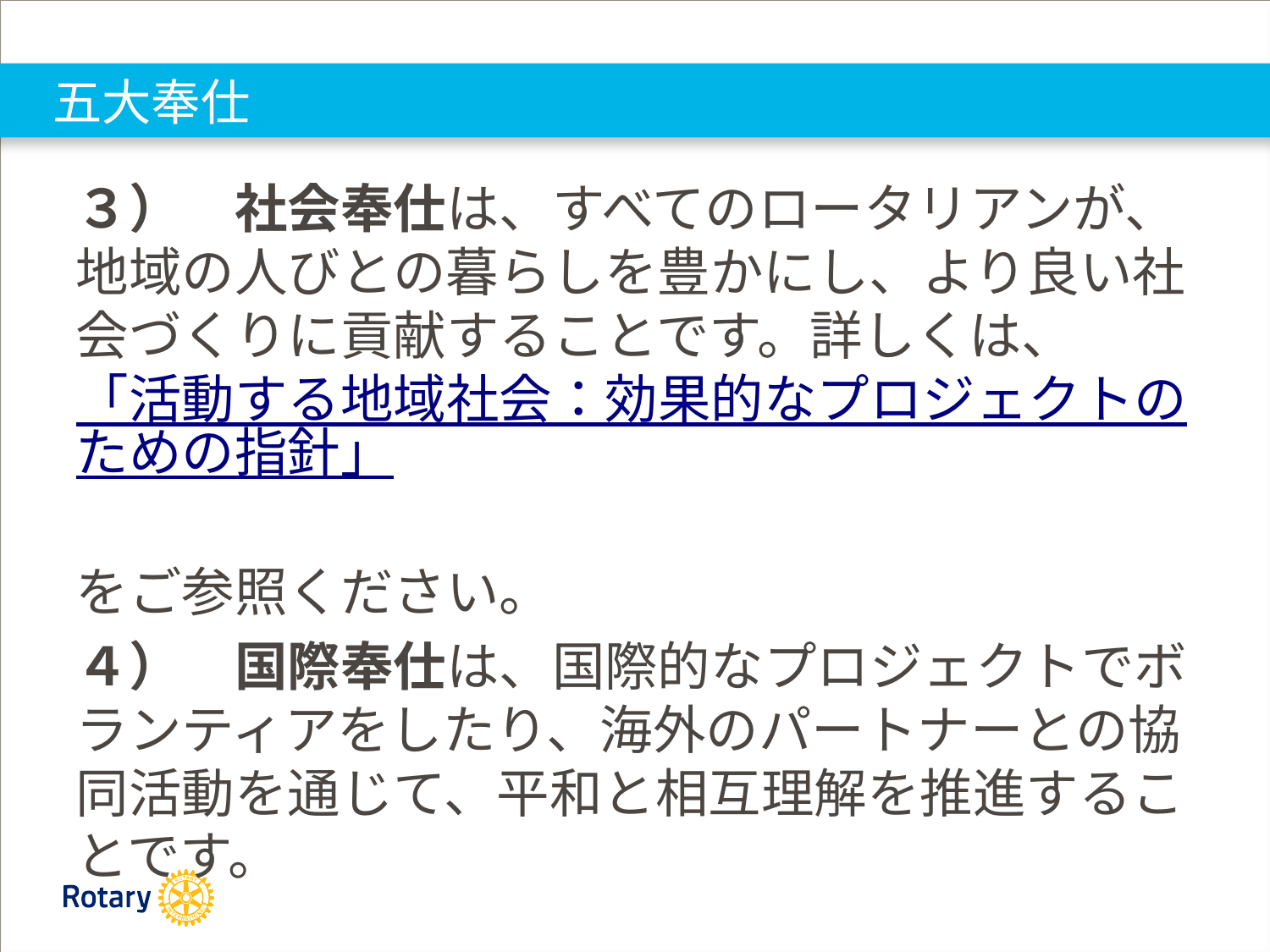

# 五大奉仕
３）　社会奉仕は、すべてのロータリアンが、地域の人びとの暮らしを豊かにし、より良い社会づくりに貢献することです。詳しくは、「活動する地域社会：効果的なプロジェクトのための指針」
をご参照ください。
４）　国際奉仕は、国際的なプロジェクトでボランティアをしたり、海外のパートナーとの協同活動を通じて、平和と相互理解を推進することです。